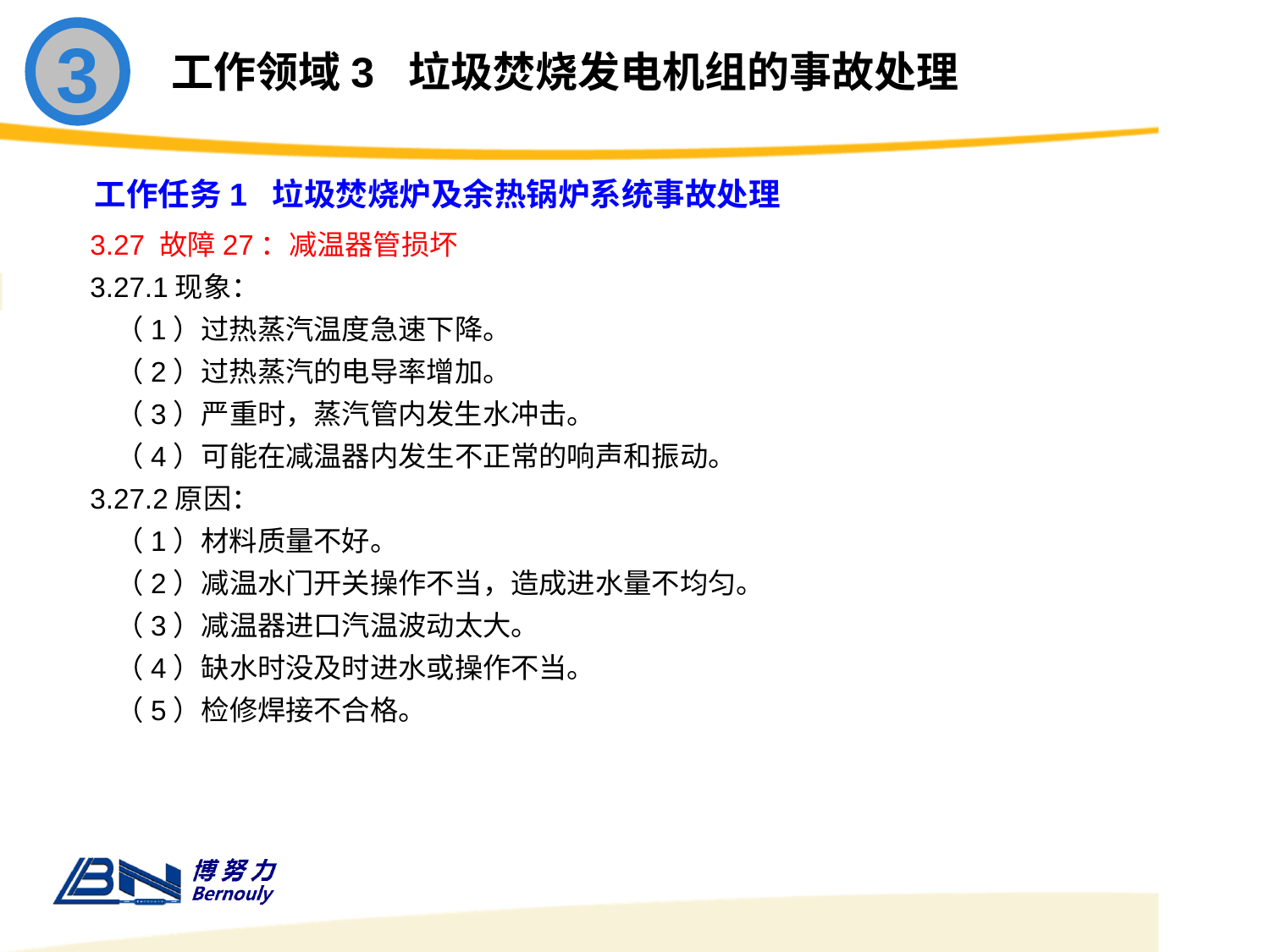

3
工作领域3  垃圾焚烧发电机组的事故处理
工作任务1  垃圾焚烧炉及余热锅炉系统事故处理
3.27 故障27：减温器管损坏
3.27.1现象：
   （1）过热蒸汽温度急速下降。
   （2）过热蒸汽的电导率增加。
   （3）严重时，蒸汽管内发生水冲击。
   （4）可能在减温器内发生不正常的响声和振动。
3.27.2原因：
   （1）材料质量不好。
   （2）减温水门开关操作不当，造成进水量不均匀。
   （3）减温器进口汽温波动太大。
   （4）缺水时没及时进水或操作不当。
   （5）检修焊接不合格。